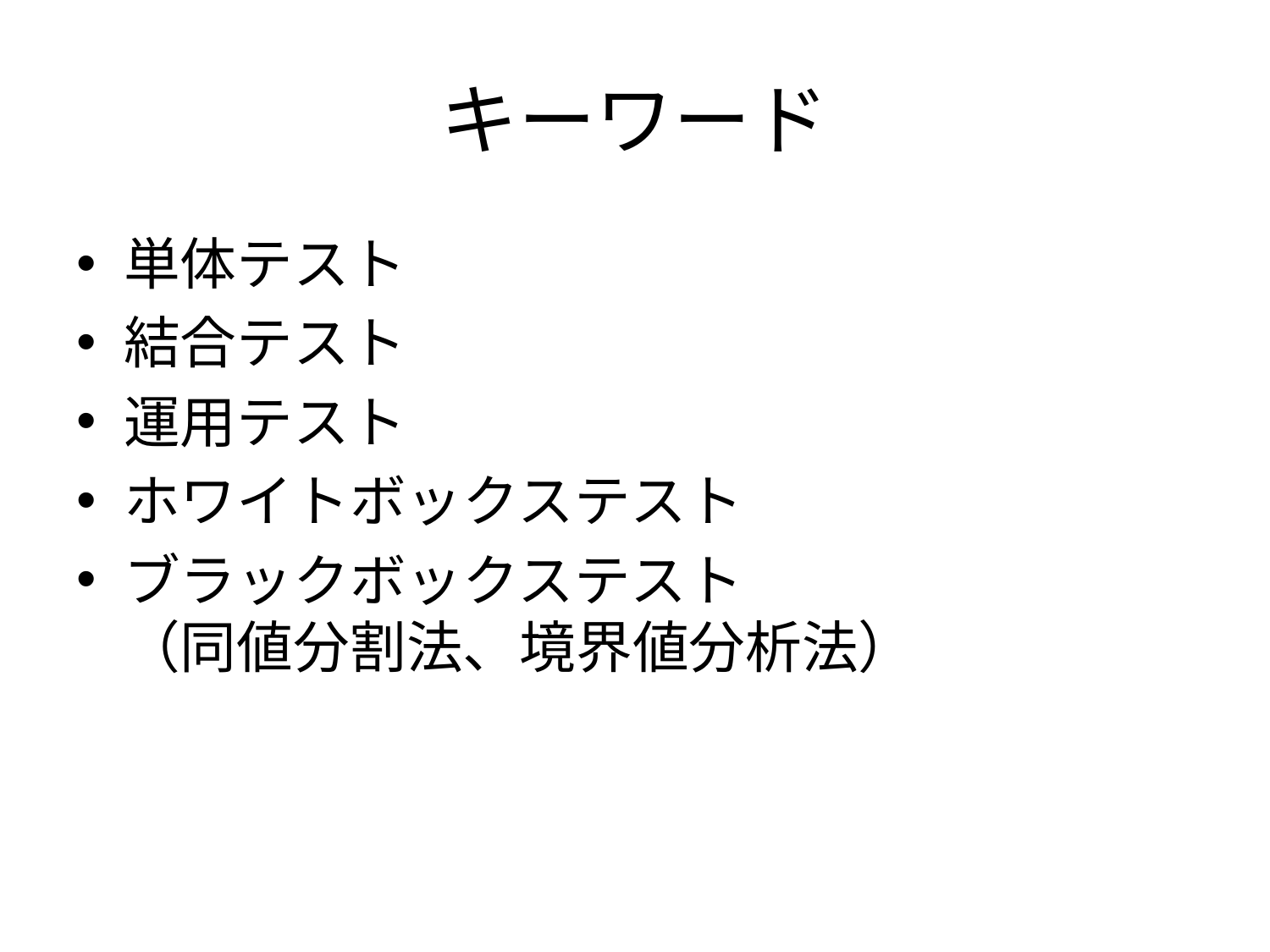

# キーワード
単体テスト
結合テスト
運用テスト
ホワイトボックステスト
ブラックボックステスト
（同値分割法、境界値分析法）